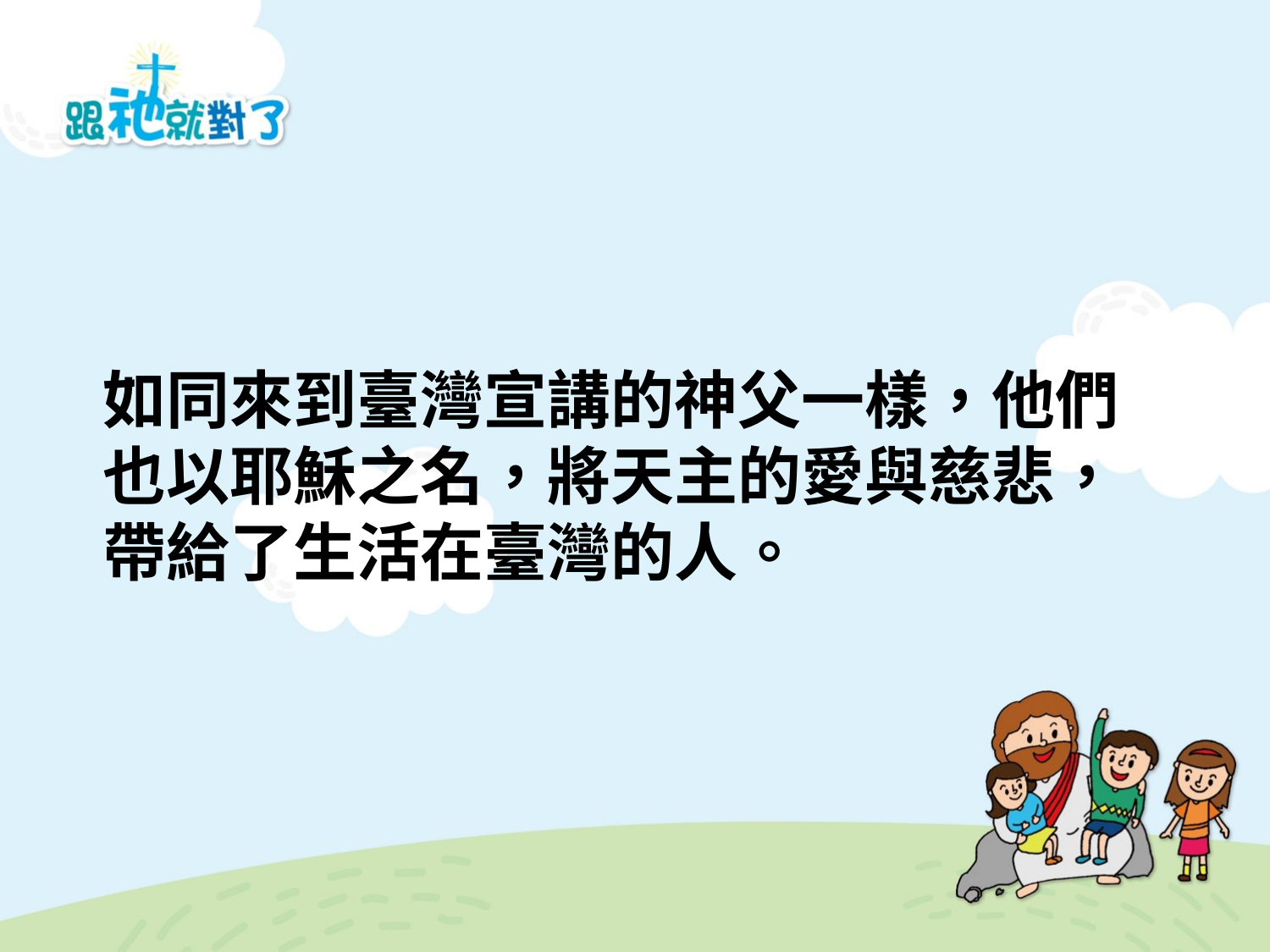

如同來到臺灣宣講的神父一樣，他們也以耶穌之名，將天主的愛與慈悲，帶給了生活在臺灣的人。